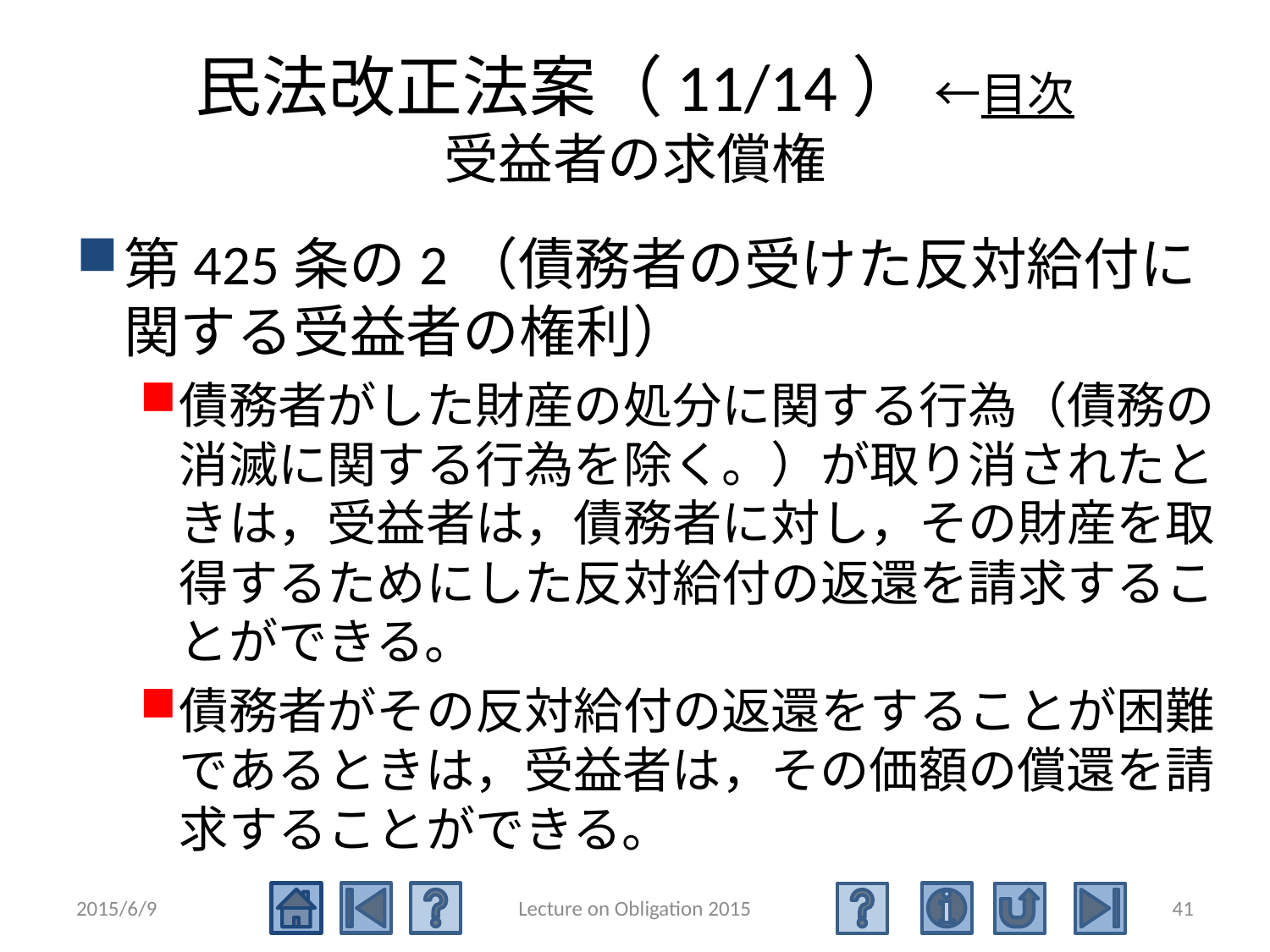

# 民法改正法案（11/14） ←目次 受益者の求償権
第425条の2（債務者の受けた反対給付に関する受益者の権利）
債務者がした財産の処分に関する行為（債務の消滅に関する行為を除く。）が取り消されたときは，受益者は，債務者に対し，その財産を取得するためにした反対給付の返還を請求することができる。
債務者がその反対給付の返還をすることが困難であるときは，受益者は，その価額の償還を請求することができる。
2015/6/9
Lecture on Obligation 2015
41